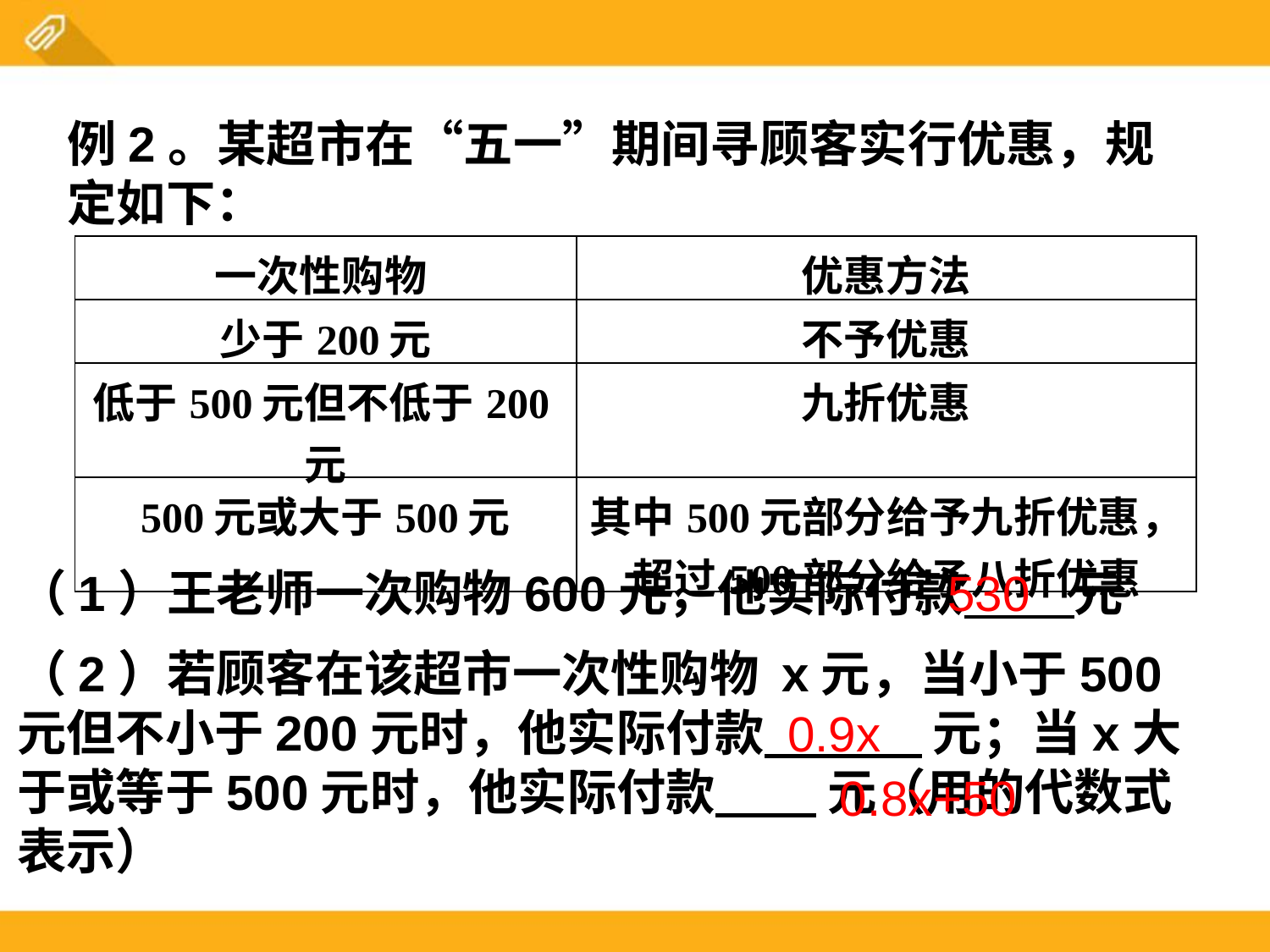

例2。某超市在“五一”期间寻顾客实行优惠，规定如下：
| 一次性购物 | 优惠方法 |
| --- | --- |
| 少于200元 | 不予优惠 |
| 低于500元但不低于200元 | 九折优惠 |
| 500元或大于500元 | 其中500元部分给予九折优惠，超过500部分给予八折优惠 |
（1）王老师一次购物600元，他实际付款          元
530
（2）若顾客在该超市一次性购物 x元，当小于500元但不小于200元时，他实际付款               元；当x大于或等于500元时，他实际付款          元（用的代数式表示）
0.9x
0.8x+50